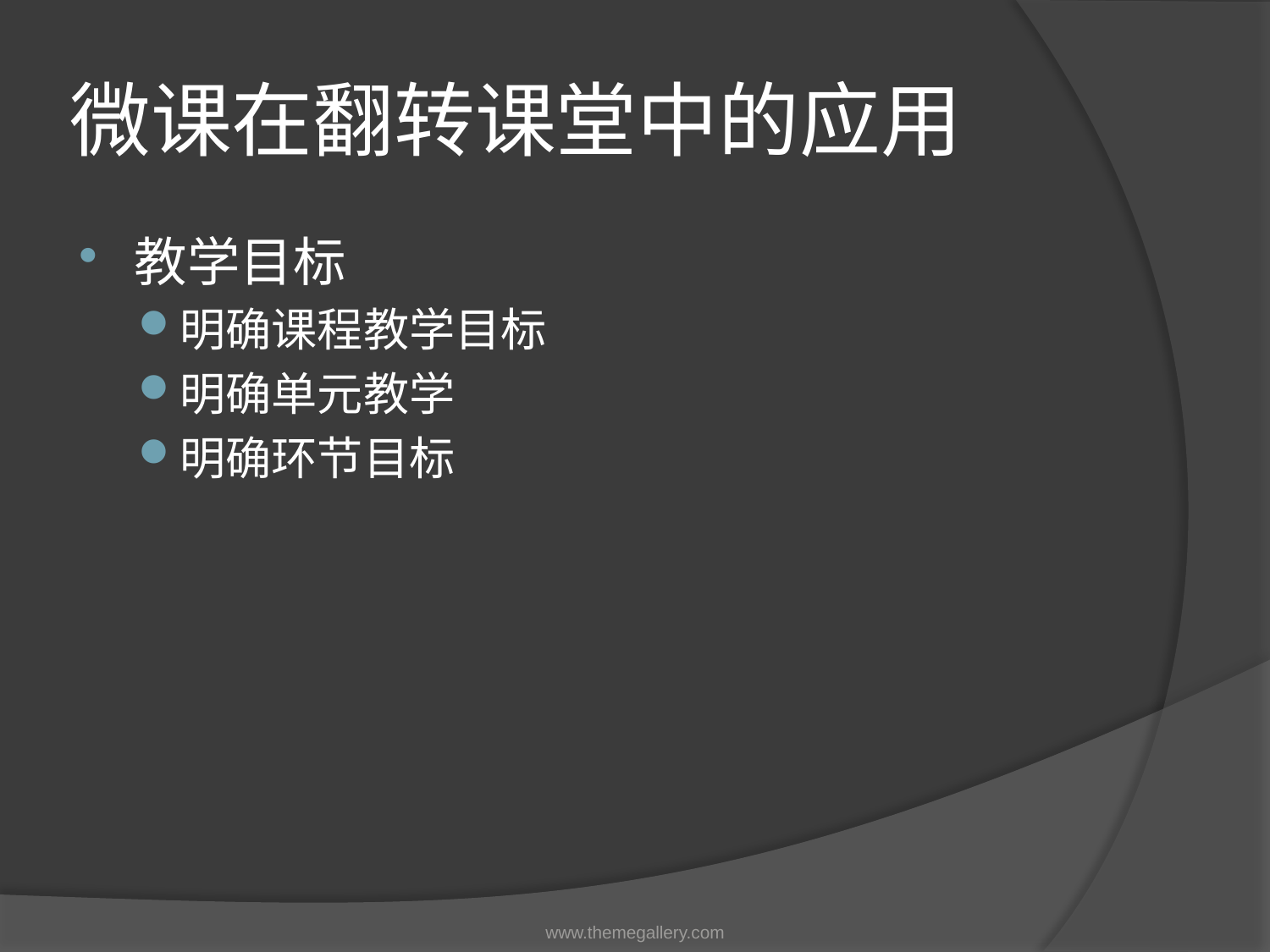

# 微课在翻转课堂中的应用
教学目标
明确课程教学目标
明确单元教学
明确环节目标
www.themegallery.com